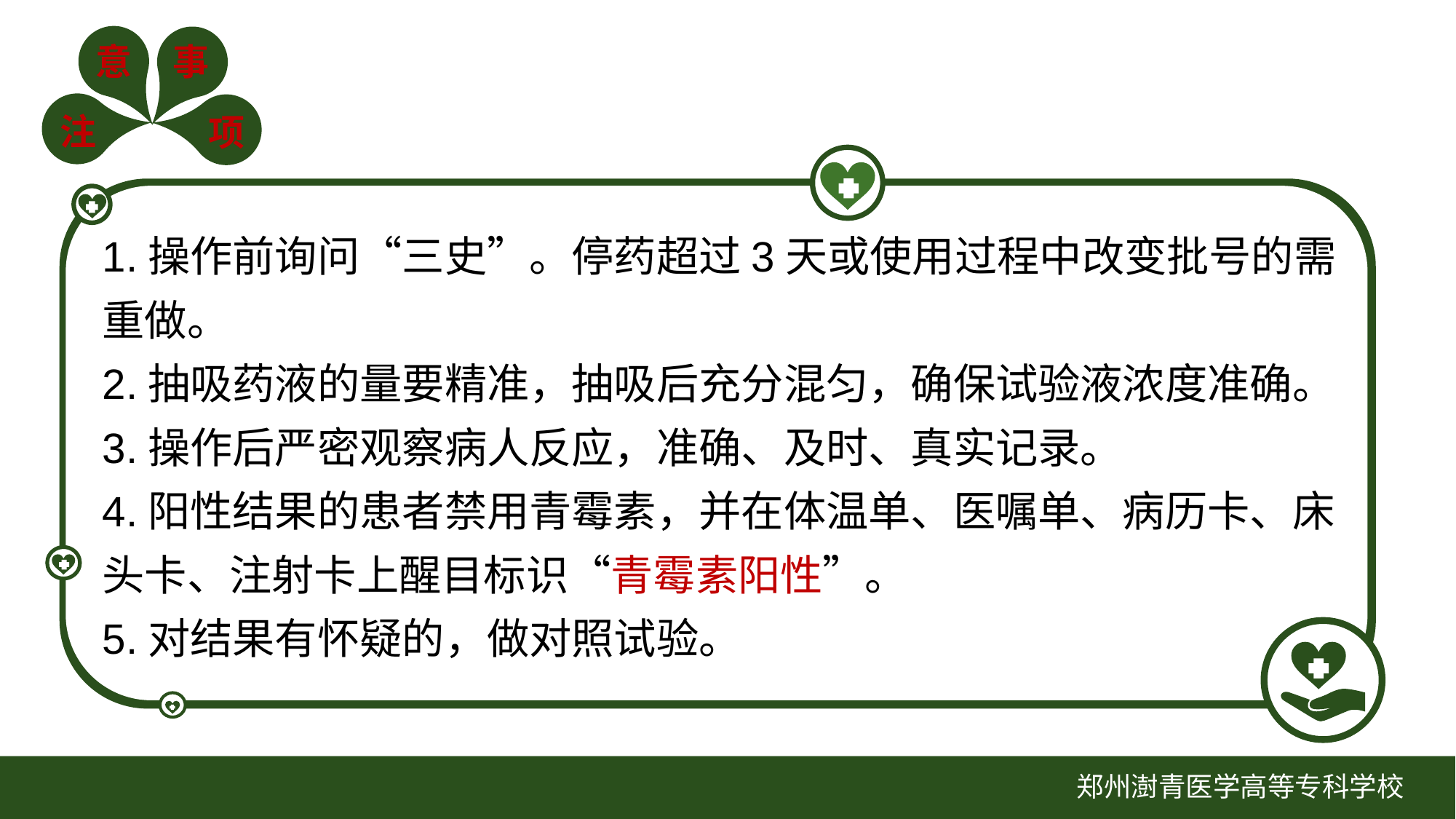

1.操作前询问“三史”。停药超过3天或使用过程中改变批号的需重做。
2.抽吸药液的量要精准，抽吸后充分混匀，确保试验液浓度准确。
3.操作后严密观察病人反应，准确、及时、真实记录。
4.阳性结果的患者禁用青霉素，并在体温单、医嘱单、病历卡、床头卡、注射卡上醒目标识“青霉素阳性”。
5.对结果有怀疑的，做对照试验。
郑州澍青医学高等专科学校